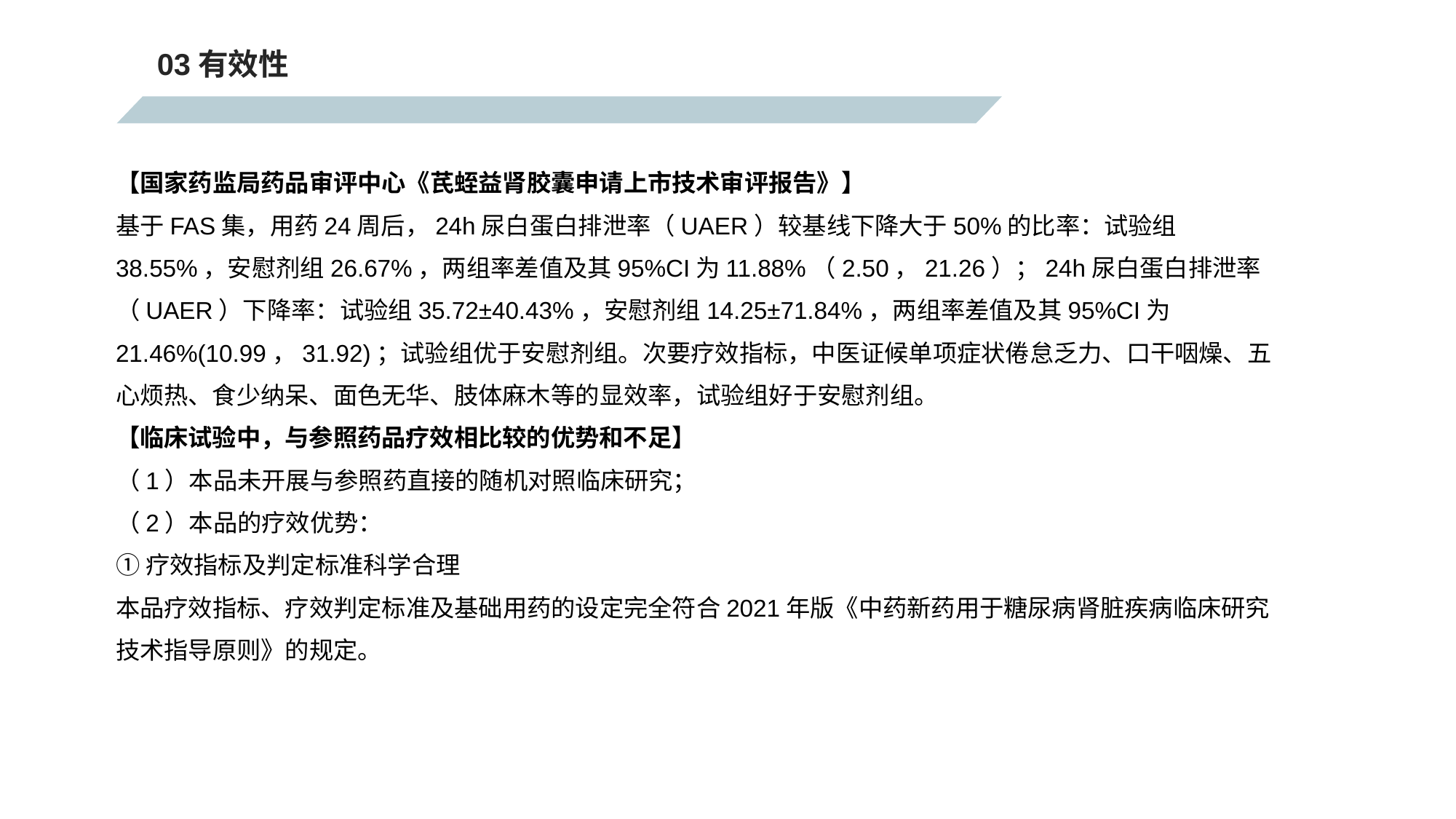

03有效性

【国家药监局药品审评中心《芪蛭益肾胶囊申请上市技术审评报告》】
基于FAS集，用药24周后，24h尿白蛋白排泄率（UAER）较基线下降大于50%的比率：试验组38.55%，安慰剂组26.67%，两组率差值及其95%CI为11.88%（2.50，21.26）；24h尿白蛋白排泄率（UAER）下降率：试验组35.72±40.43%，安慰剂组14.25±71.84%，两组率差值及其95%CI为21.46%(10.99，31.92)；试验组优于安慰剂组。次要疗效指标，中医证候单项症状倦怠乏力、口干咽燥、五心烦热、食少纳呆、面色无华、肢体麻木等的显效率，试验组好于安慰剂组。
【临床试验中，与参照药品疗效相比较的优势和不足】
（1）本品未开展与参照药直接的随机对照临床研究；
（2）本品的疗效优势：
①疗效指标及判定标准科学合理
本品疗效指标、疗效判定标准及基础用药的设定完全符合2021年版《中药新药用于糖尿病肾脏疾病临床研究技术指导原则》的规定。